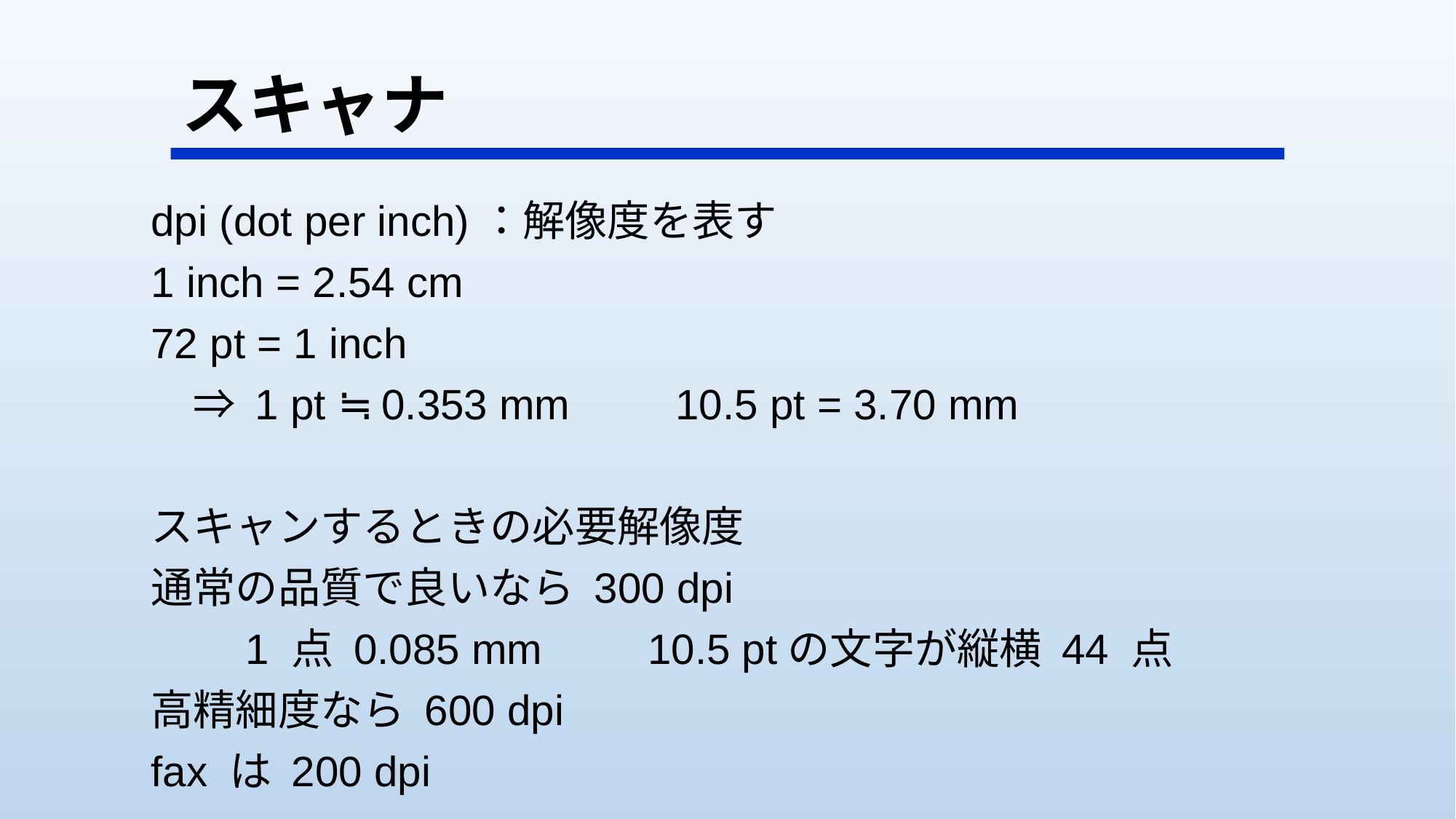

# スキャナ
dpi (dot per inch)：解像度を表す
1 inch = 2.54 cm
72 pt = 1 inch
　⇒ 1 pt ≒ 0.353 mm　　10.5 pt = 3.70 mm

スキャンするときの必要解像度
通常の品質で良いなら 300 dpi
　　1 点 0.085 mm　　10.5 ptの文字が縦横 44 点
高精細度なら 600 dpi
fax は 200 dpi